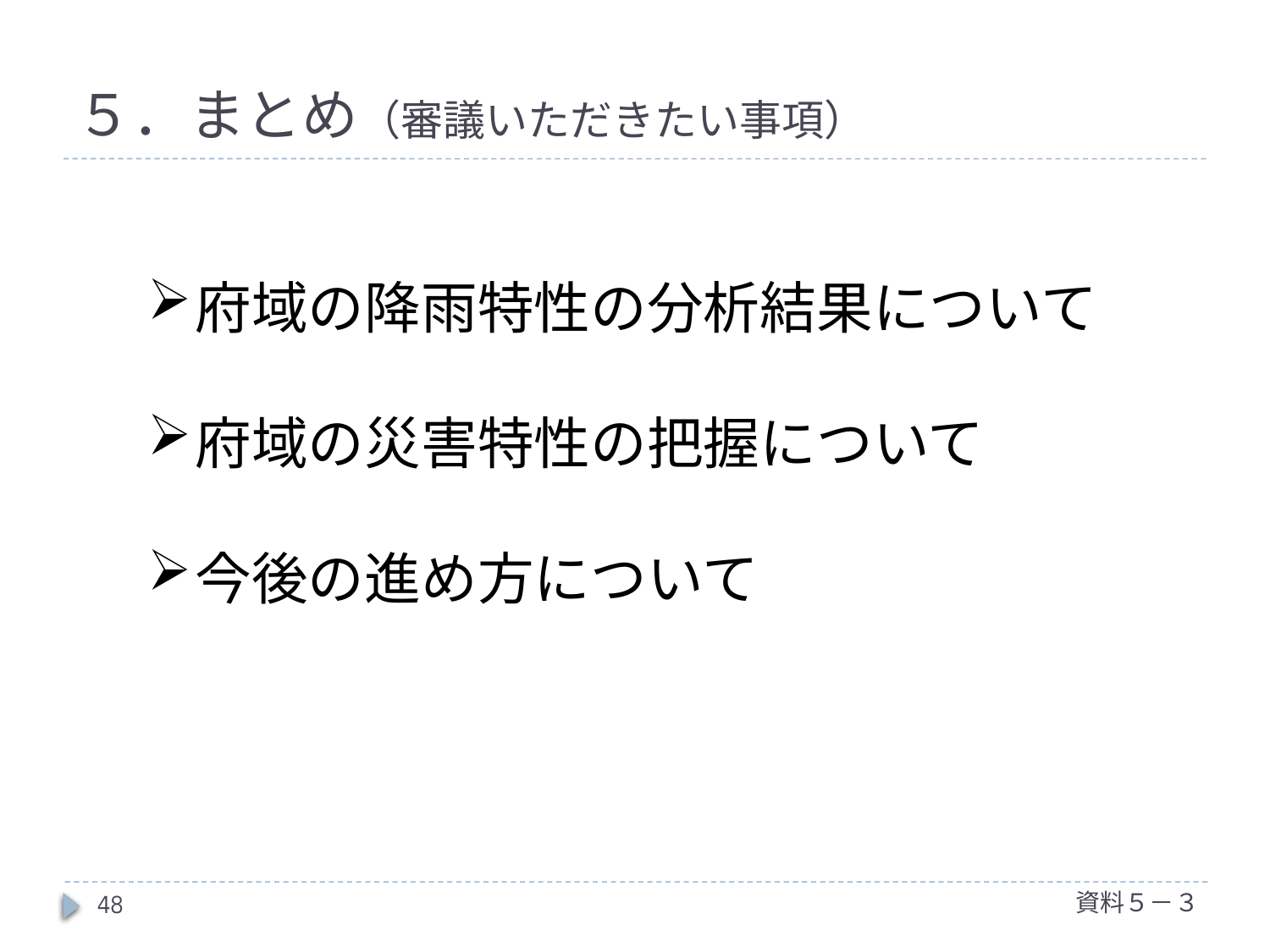

# ５．まとめ（審議いただきたい事項）
府域の降雨特性の分析結果について

府域の災害特性の把握について

今後の進め方について
資料５－３
48